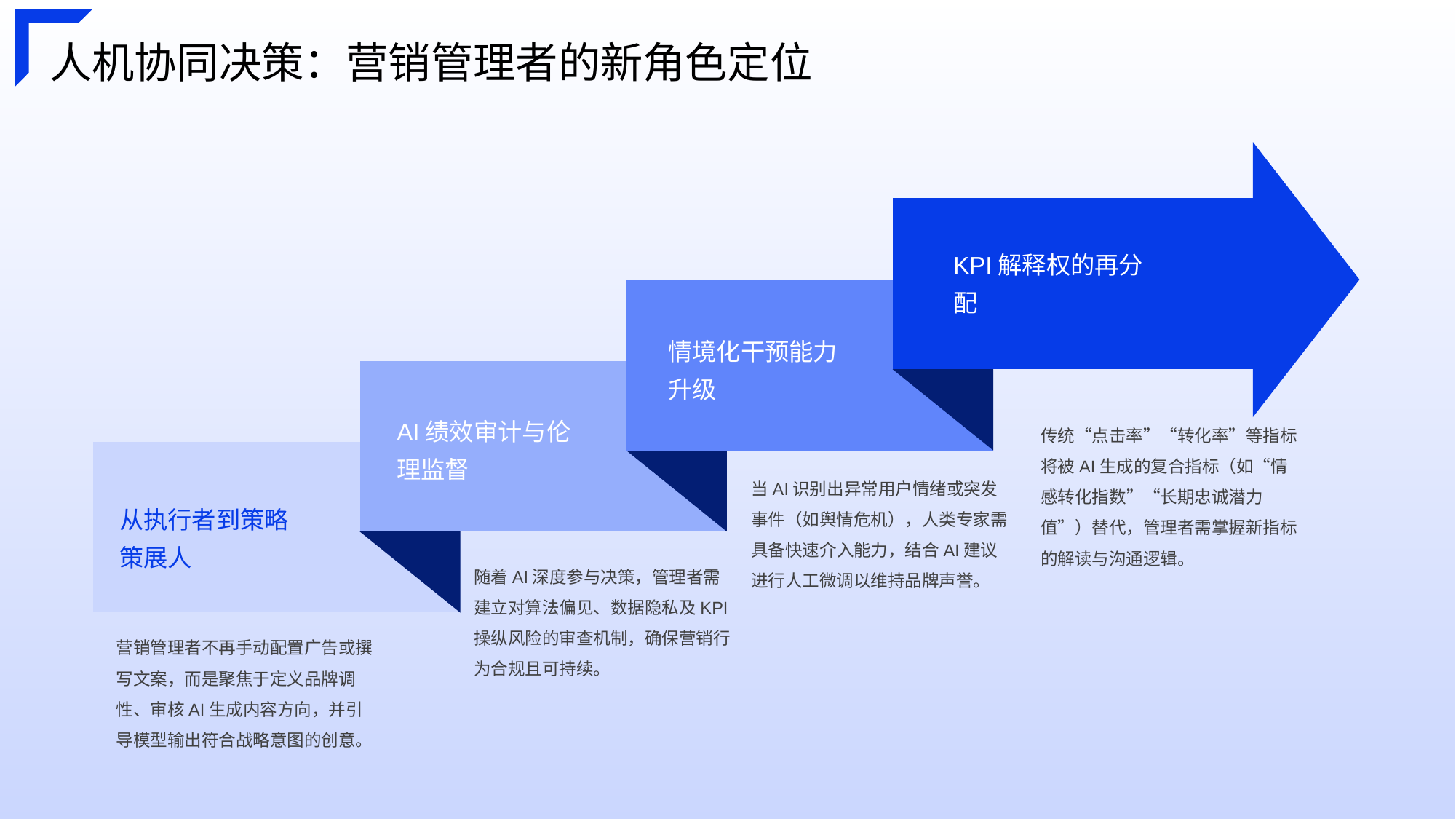

人机协同决策：营销管理者的新角色定位

KPI解释权的再分配
情境化干预能力升级
AI绩效审计与伦理监督
传统“点击率”“转化率”等指标将被AI生成的复合指标（如“情感转化指数”“长期忠诚潜力值”）替代，管理者需掌握新指标的解读与沟通逻辑。
当AI识别出异常用户情绪或突发事件（如舆情危机），人类专家需具备快速介入能力，结合AI建议进行人工微调以维持品牌声誉。
从执行者到策略策展人
随着AI深度参与决策，管理者需建立对算法偏见、数据隐私及KPI操纵风险的审查机制，确保营销行为合规且可持续。
营销管理者不再手动配置广告或撰写文案，而是聚焦于定义品牌调性、审核AI生成内容方向，并引导模型输出符合战略意图的创意。